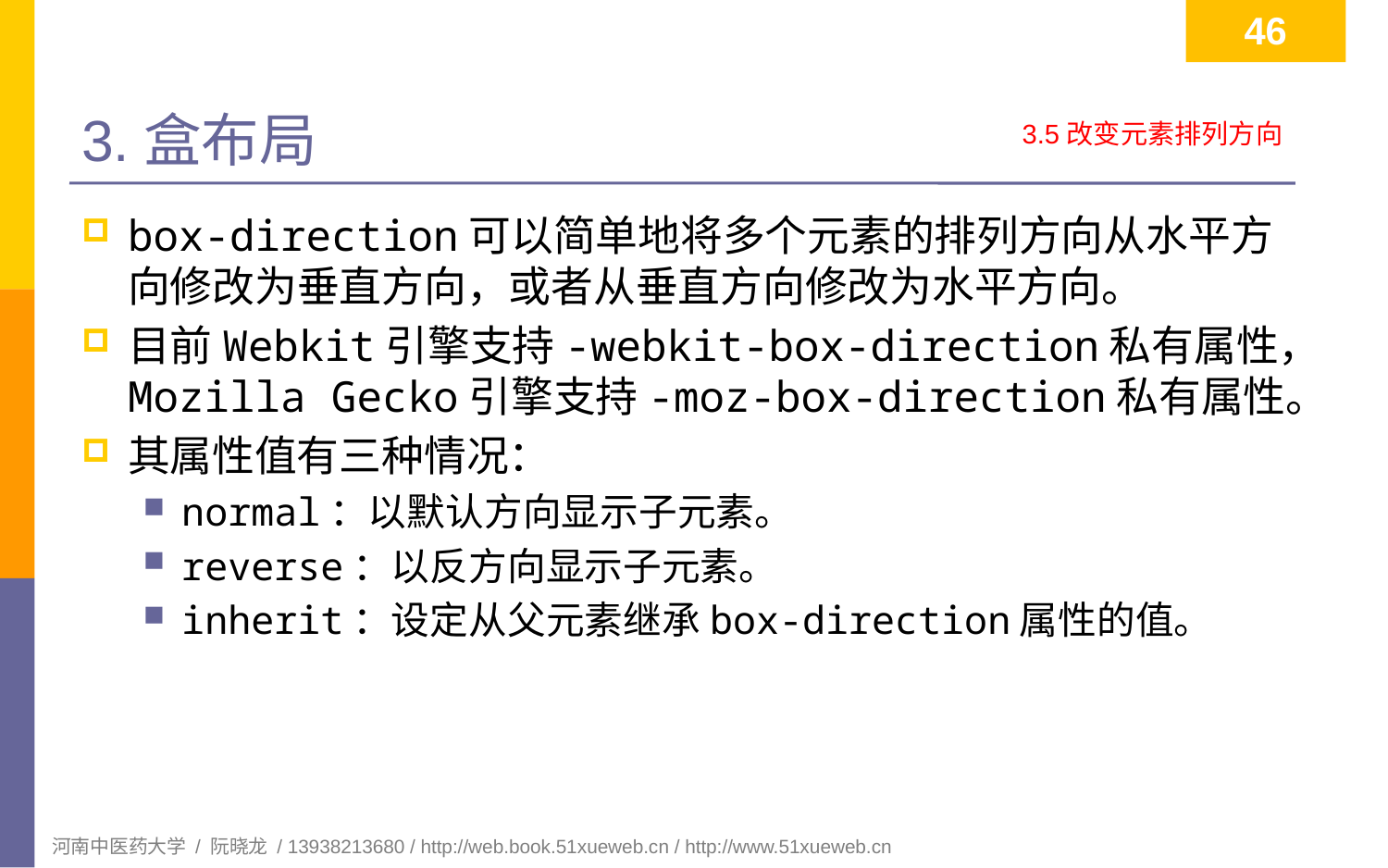

46
# 3.盒布局
3.5改变元素排列方向
box-direction可以简单地将多个元素的排列方向从水平方向修改为垂直方向，或者从垂直方向修改为水平方向。
目前Webkit引擎支持-webkit-box-direction私有属性，Mozilla Gecko引擎支持-moz-box-direction私有属性。
其属性值有三种情况：
normal：以默认方向显示子元素。
reverse：以反方向显示子元素。
inherit：设定从父元素继承box-direction属性的值。